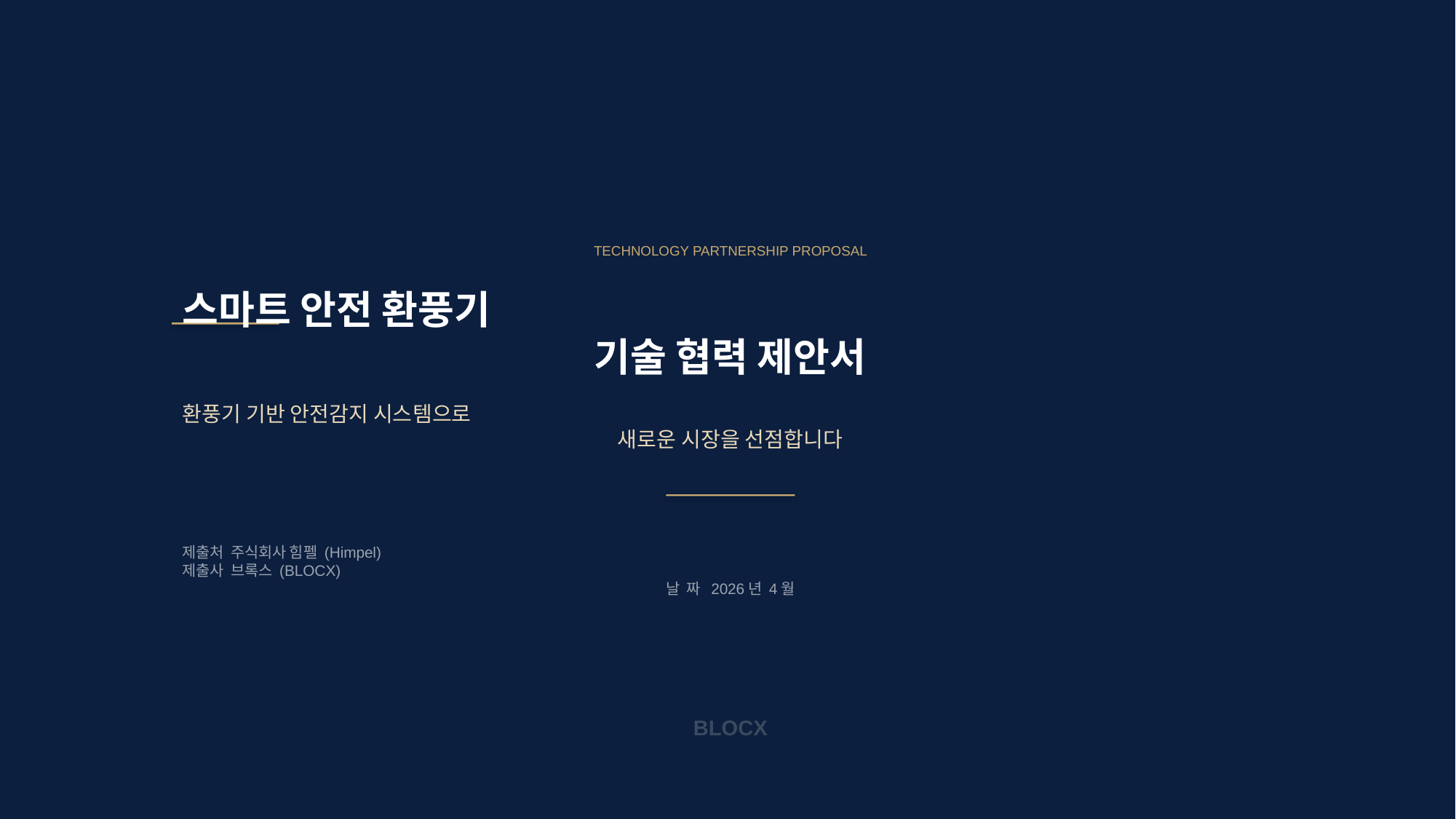

TECHNOLOGY PARTNERSHIP PROPOSAL
스마트 안전 환풍기
기술 협력 제안서

환풍기 기반 안전감지 시스템으로
새로운 시장을 선점합니다

제출처  주식회사 힘펠 (Himpel)
제출사  브록스 (BLOCX)
날  짜  2026년 4월
BLOCX